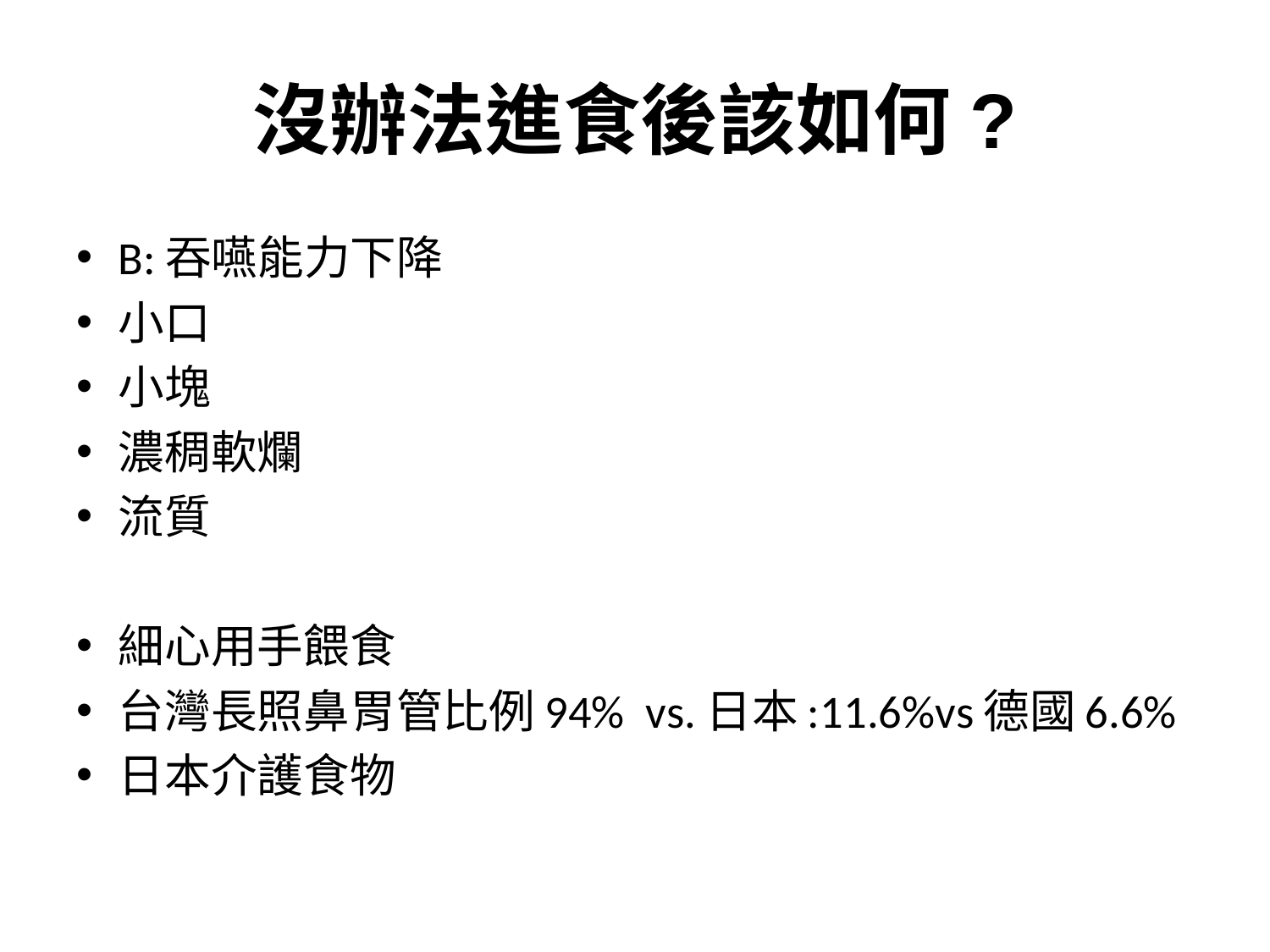

# 沒辦法進食後該如何?
B:吞嚥能力下降
小口
小塊
濃稠軟爛
流質

細心用手餵食
台灣長照鼻胃管比例94%  vs.日本:11.6%vs德國6.6%
日本介護食物